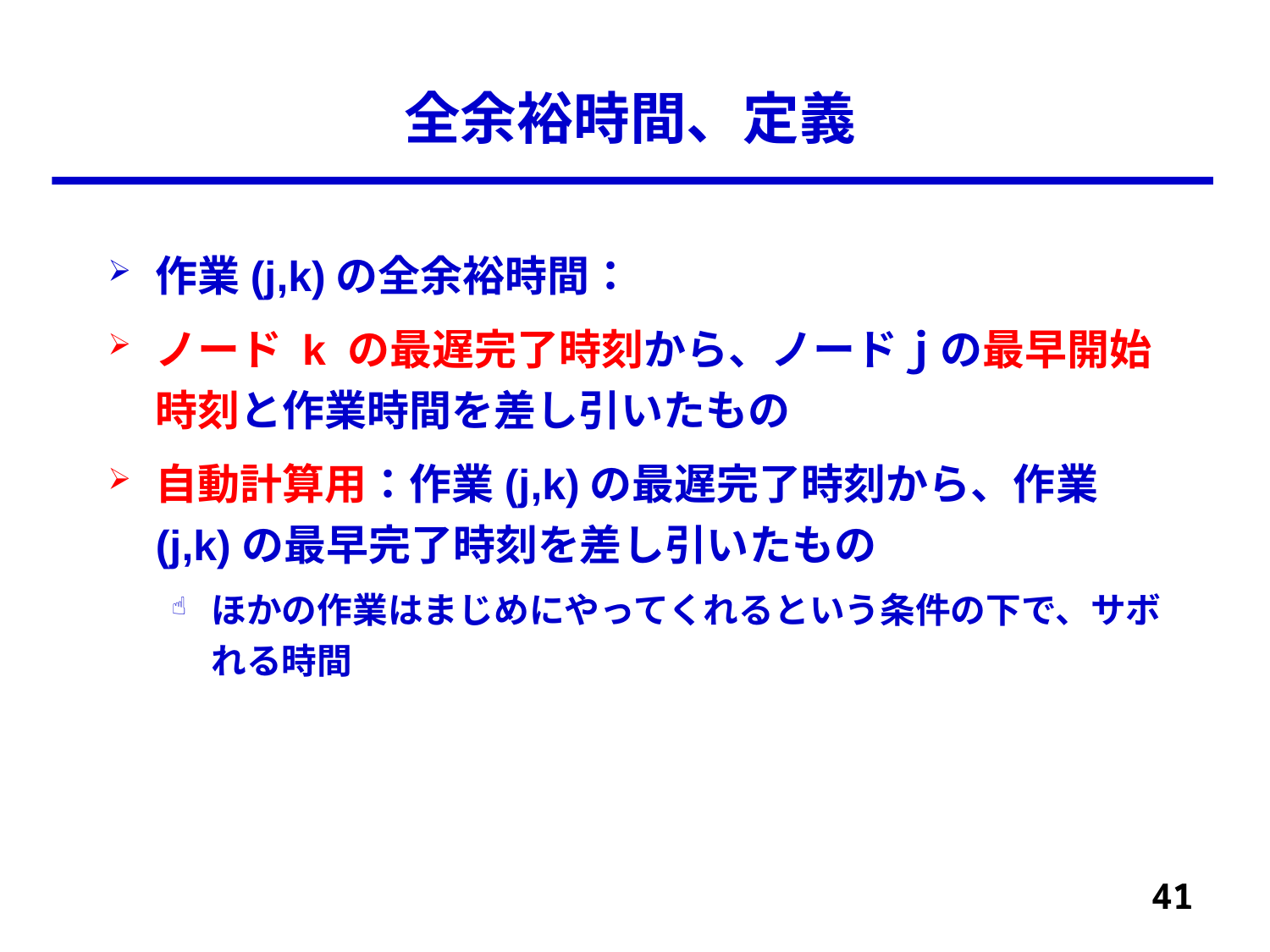

# 全余裕時間、定義
作業(j,k)の全余裕時間：
ノード k の最遅完了時刻から、ノードｊの最早開始時刻と作業時間を差し引いたもの
自動計算用：作業(j,k)の最遅完了時刻から、作業(j,k)の最早完了時刻を差し引いたもの
ほかの作業はまじめにやってくれるという条件の下で、サボれる時間
41